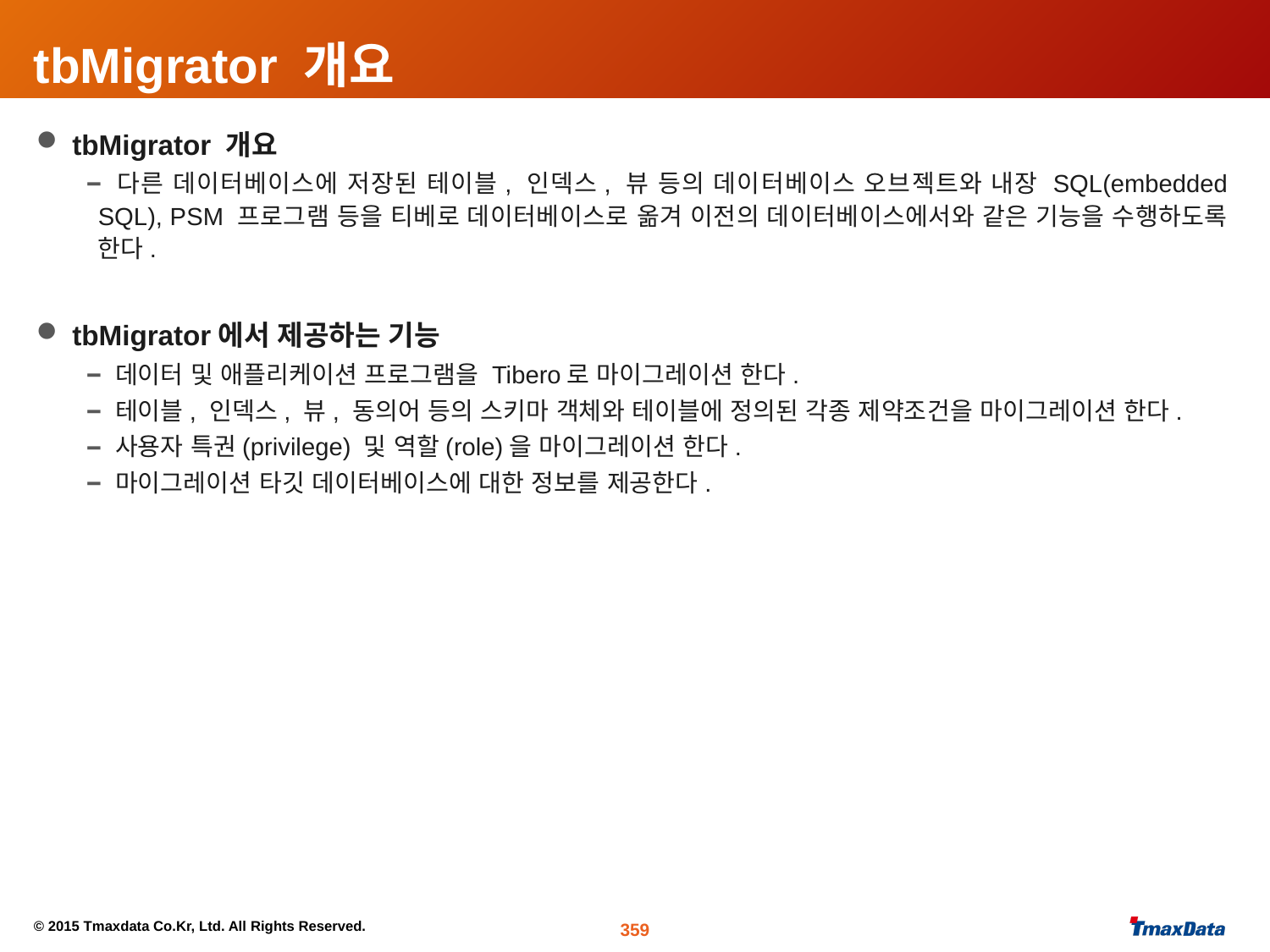

# tbMigrator 개요
 tbMigrator 개요
 다른 데이터베이스에 저장된 테이블, 인덱스, 뷰 등의 데이터베이스 오브젝트와 내장 SQL(embedded SQL), PSM 프로그램 등을 티베로 데이터베이스로 옮겨 이전의 데이터베이스에서와 같은 기능을 수행하도록 한다.

 tbMigrator에서 제공하는 기능
 데이터 및 애플리케이션 프로그램을 Tibero로 마이그레이션 한다.
 테이블, 인덱스, 뷰, 동의어 등의 스키마 객체와 테이블에 정의된 각종 제약조건을 마이그레이션 한다.
 사용자 특권(privilege) 및 역할(role)을 마이그레이션 한다.
 마이그레이션 타깃 데이터베이스에 대한 정보를 제공한다.